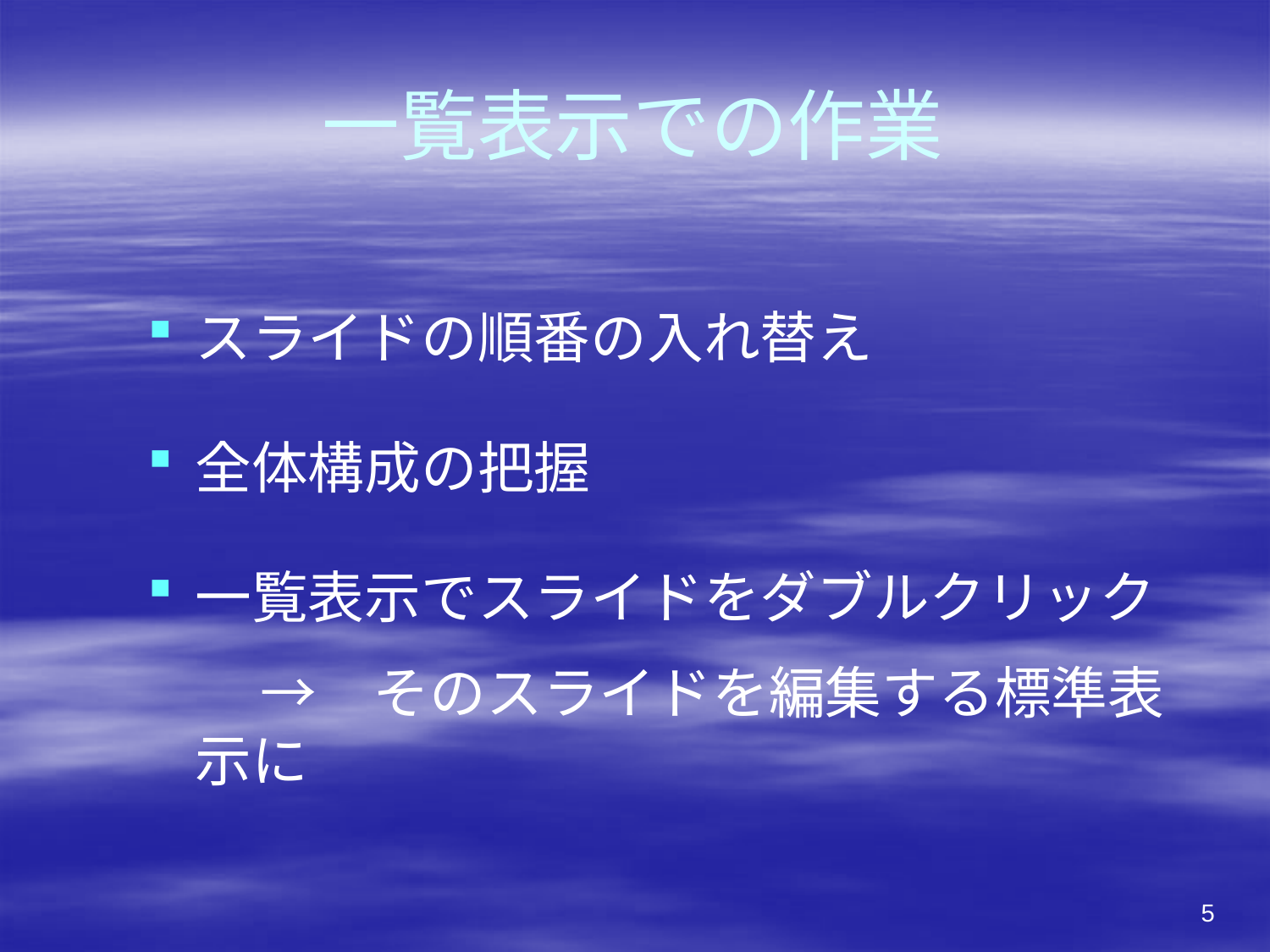

一覧表示での作業
スライドの順番の入れ替え
全体構成の把握
一覧表示でスライドをダブルクリック
　　→　そのスライドを編集する標準表示に
5